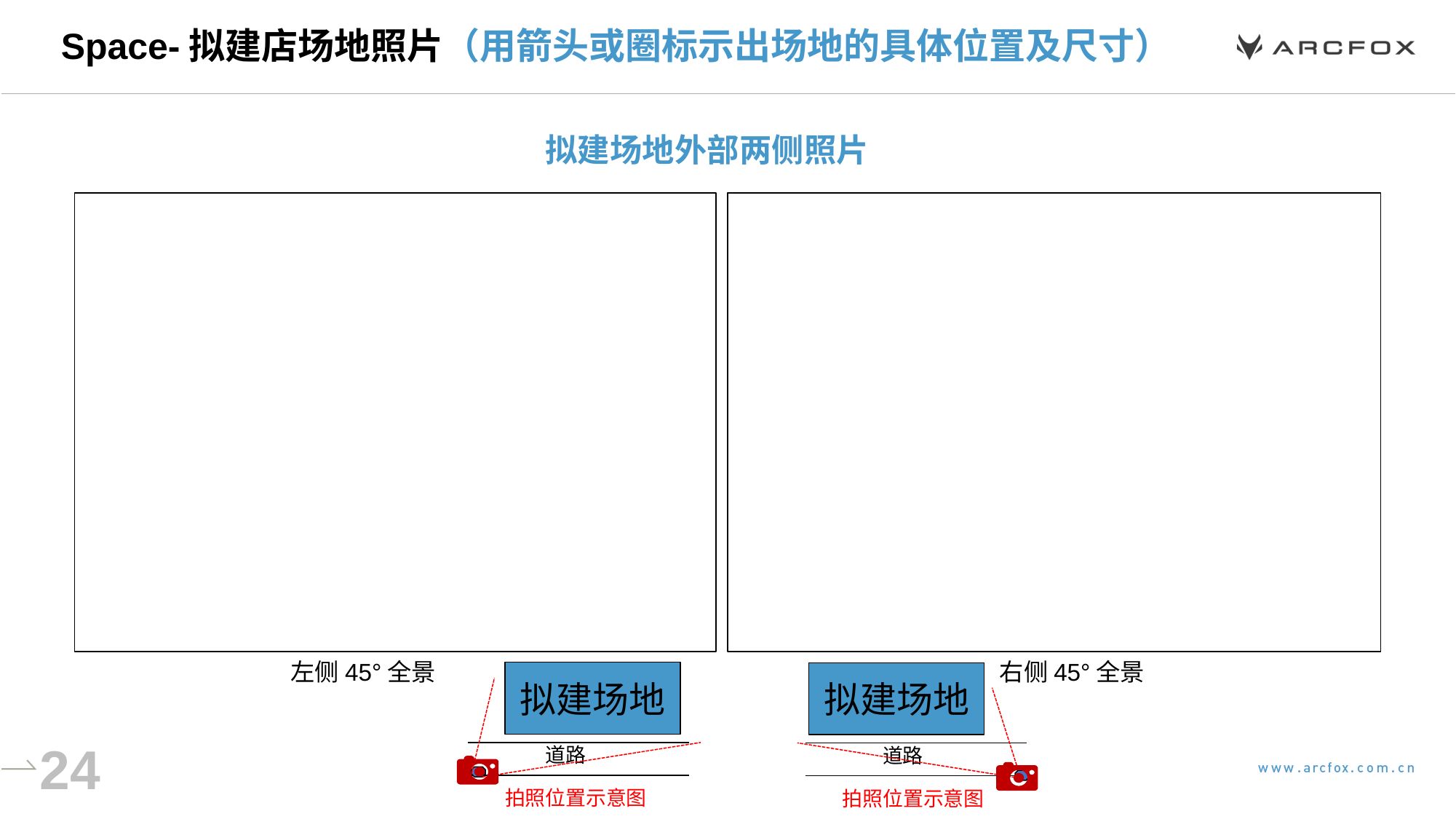

# Space-拟建店场地照片（用箭头或圈标示出场地的具体位置及尺寸）
拟建场地外部两侧照片

左侧45°全景
右侧45°全景
拟建场地
道路

拍照位置示意图

拟建场地
道路

拍照位置示意图